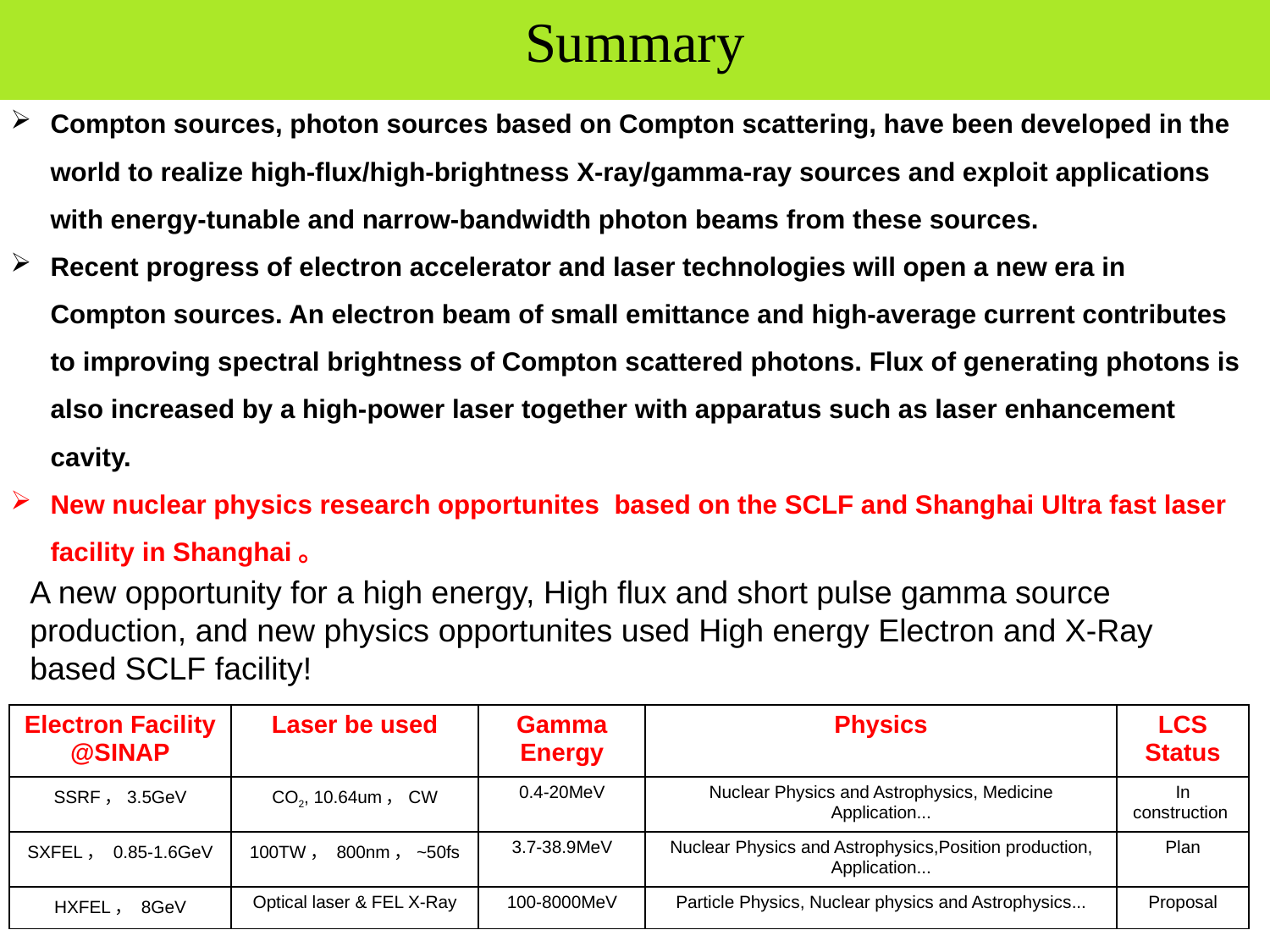

二、线站整体布局

Summary
Compton sources, photon sources based on Compton scattering, have been developed in the world to realize high-flux/high-brightness X-ray/gamma-ray sources and exploit applications with energy-tunable and narrow-bandwidth photon beams from these sources.
Recent progress of electron accelerator and laser technologies will open a new era in Compton sources. An electron beam of small emittance and high-average current contributes to improving spectral brightness of Compton scattered photons. Flux of generating photons is also increased by a high-power laser together with apparatus such as laser enhancement cavity.
New nuclear physics research opportunites  based on the SCLF and Shanghai Ultra fast laser facility in Shanghai。
A new opportunity for a high energy, High flux and short pulse gamma source production, and new physics opportunites used High energy Electron and X-Ray based SCLF facility!
| Electron Facility @SINAP | Laser be used | Gamma Energy | Physics | LCS Status |
| --- | --- | --- | --- | --- |
| SSRF，3.5GeV | CO2, 10.64um，CW | 0.4-20MeV | Nuclear Physics and Astrophysics, Medicine Application... | In construction |
| SXFEL， 0.85-1.6GeV | 100TW， 800nm，~50fs | 3.7-38.9MeV | Nuclear Physics and Astrophysics,Position production, Application... | Plan |
| HXFEL， 8GeV | Optical laser & FEL X-Ray | 100-8000MeV | Particle Physics, Nuclear physics and Astrophysics... | Proposal |